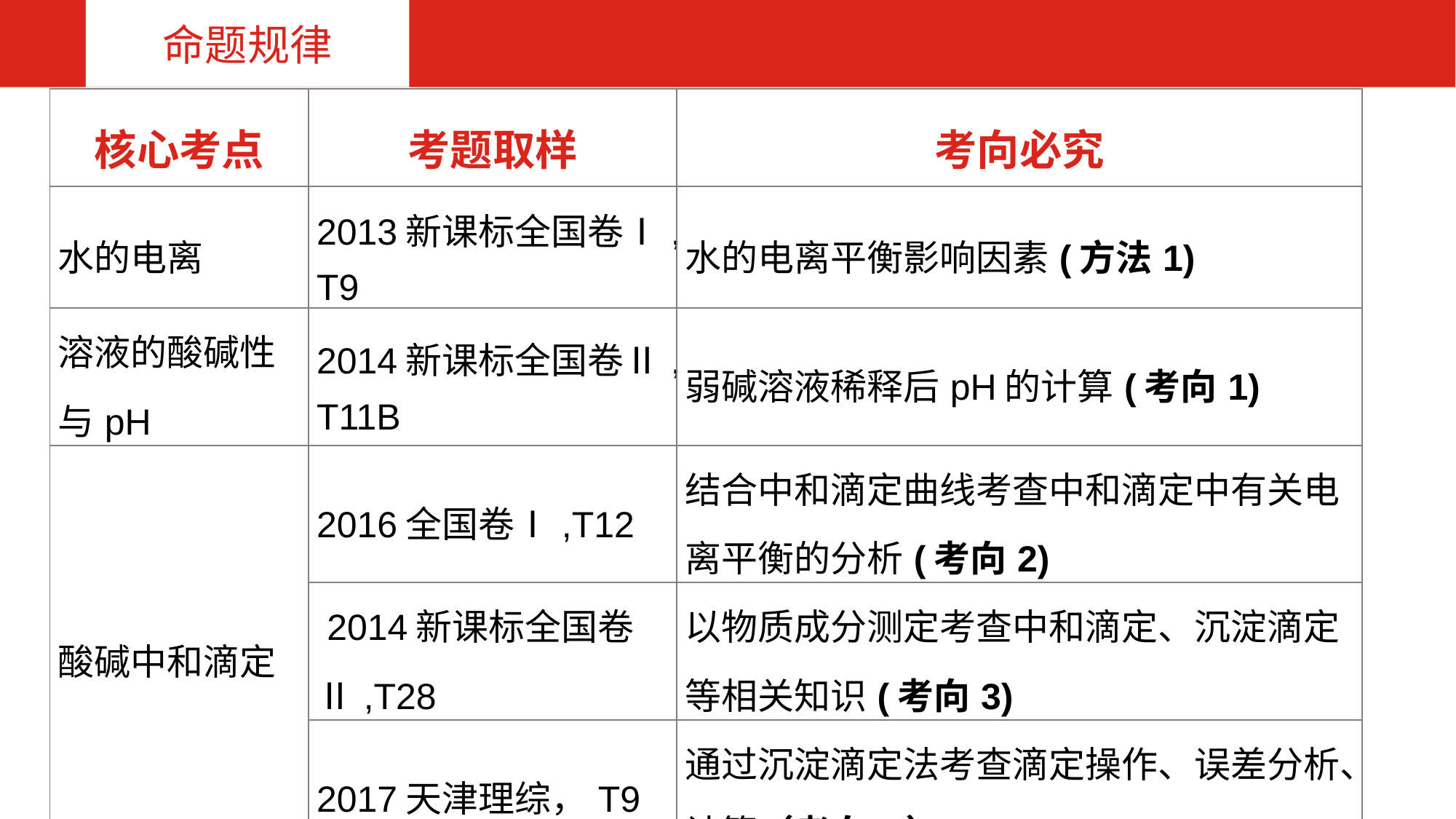

命题规律
| 核心考点 | 考题取样 | 考向必究 |
| --- | --- | --- |
| 水的电离 | 2013新课标全国卷Ⅰ,T9 | 水的电离平衡影响因素(方法1) |
| 溶液的酸碱性与pH | 2014新课标全国卷Ⅱ,T11B | 弱碱溶液稀释后pH的计算(考向1) |
| 酸碱中和滴定 | 2016全国卷Ⅰ,T12 | 结合中和滴定曲线考查中和滴定中有关电离平衡的分析(考向2) |
|  | 2014新课标全国卷Ⅱ,T28 | 以物质成分测定考查中和滴定、沉淀滴定等相关知识(考向3) |
|  | 2017天津理综，T9 | 通过沉淀滴定法考查滴定操作、误差分析、计算（考向3） |